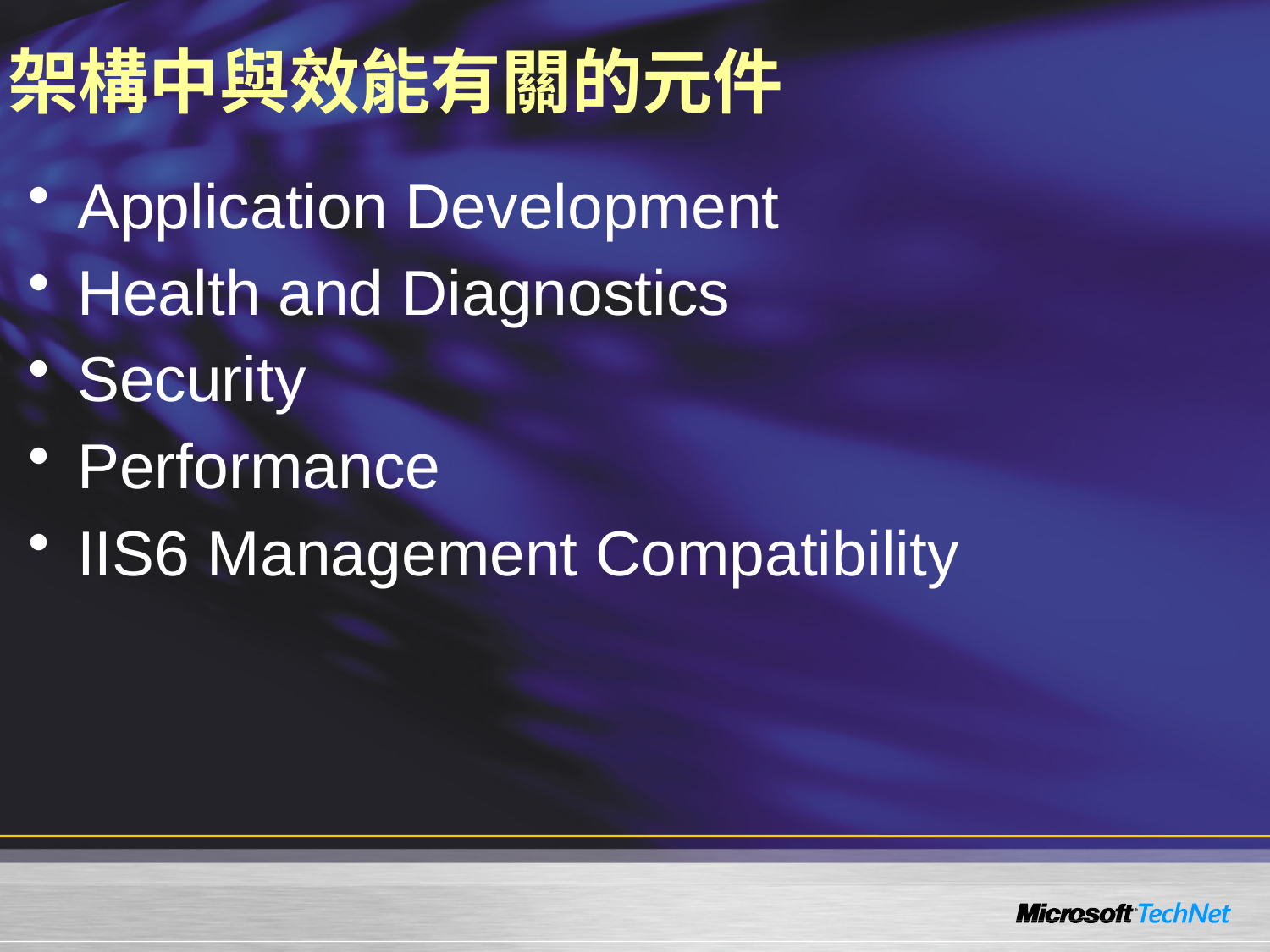

# 架構中與效能有關的元件
Application Development
Health and Diagnostics
Security
Performance
IIS6 Management Compatibility